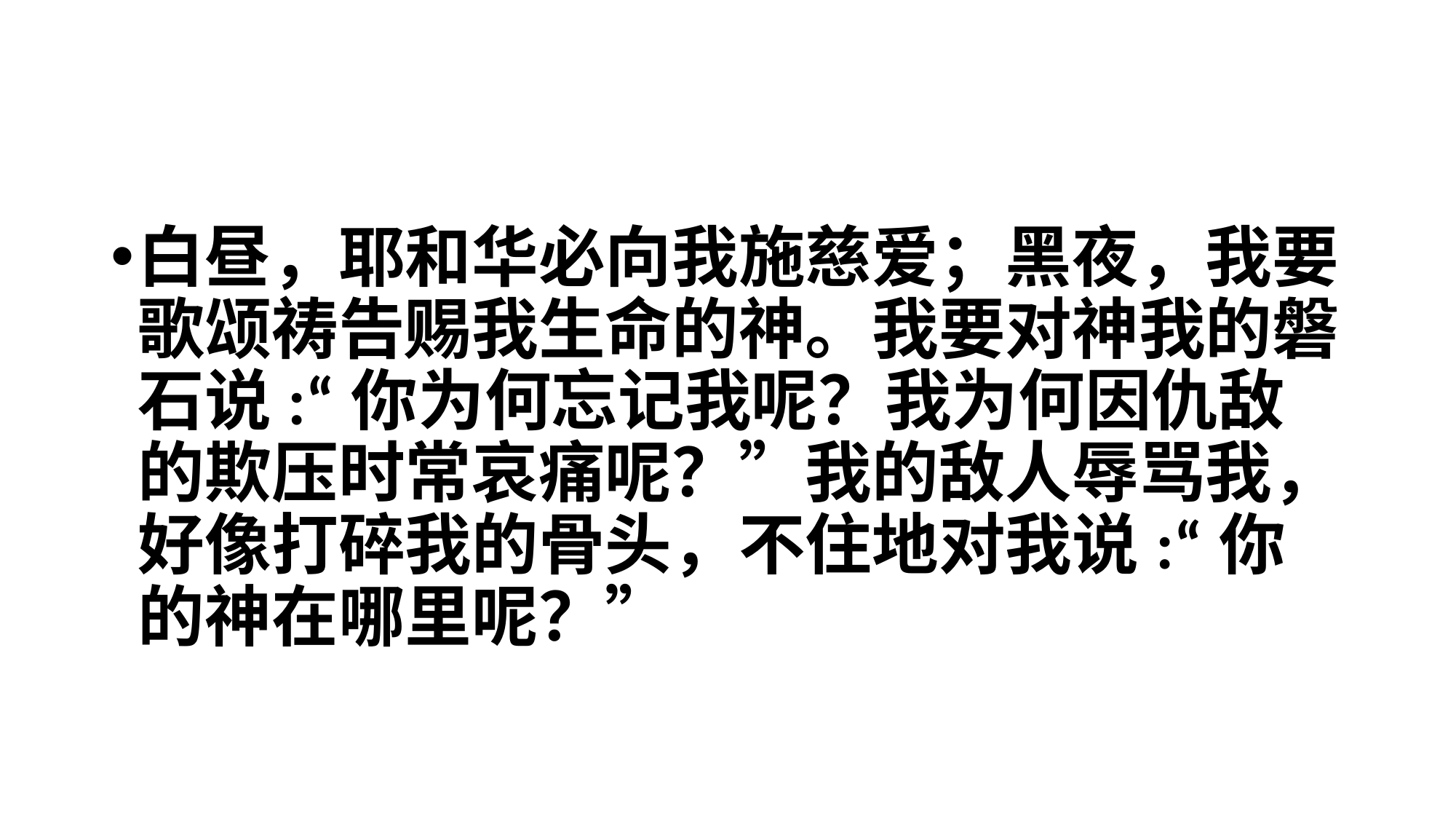

#
白昼，耶和华必向我施慈爱；黑夜，我要歌颂祷告赐我生命的神。我要对神我的磐石说:“你为何忘记我呢？我为何因仇敌的欺压时常哀痛呢？”我的敌人辱骂我，好像打碎我的骨头，不住地对我说:“你的神在哪里呢？”